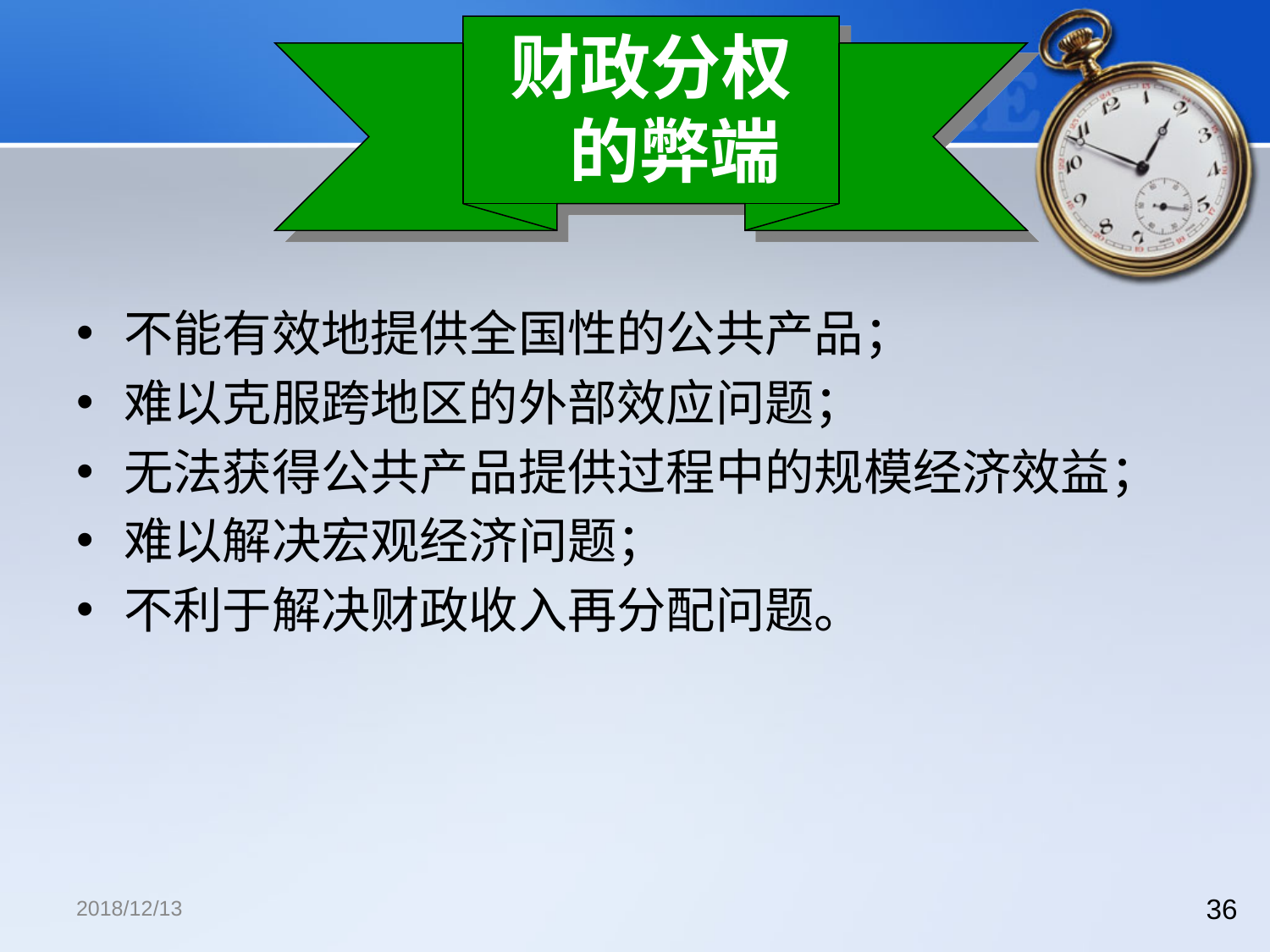

财政分权的弊端
不能有效地提供全国性的公共产品；
难以克服跨地区的外部效应问题；
无法获得公共产品提供过程中的规模经济效益；
难以解决宏观经济问题；
不利于解决财政收入再分配问题。
2018/12/13
36